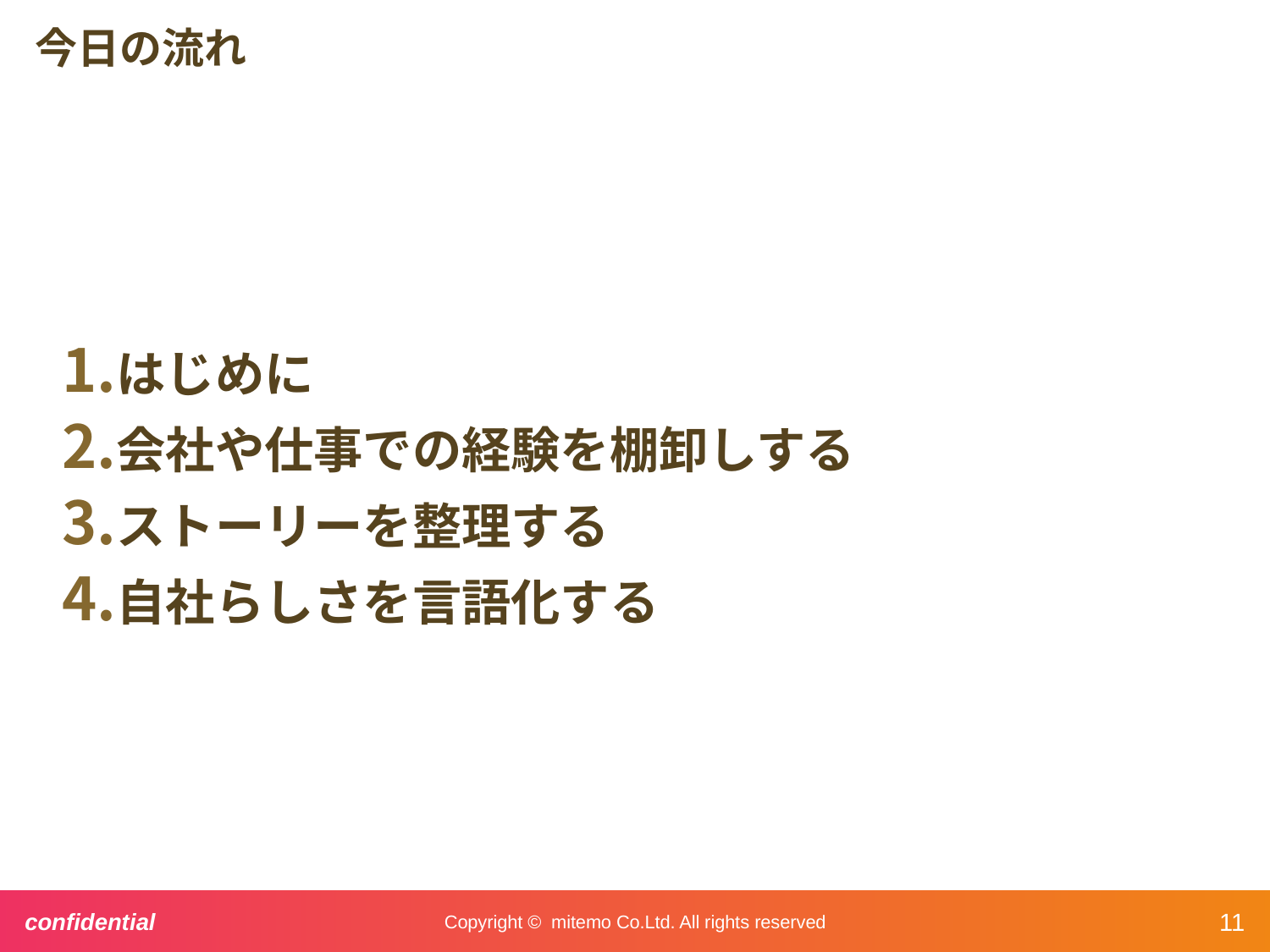

# 今日の流れ
はじめに
会社や仕事での経験を棚卸しする
ストーリーを整理する
自社らしさを言語化する